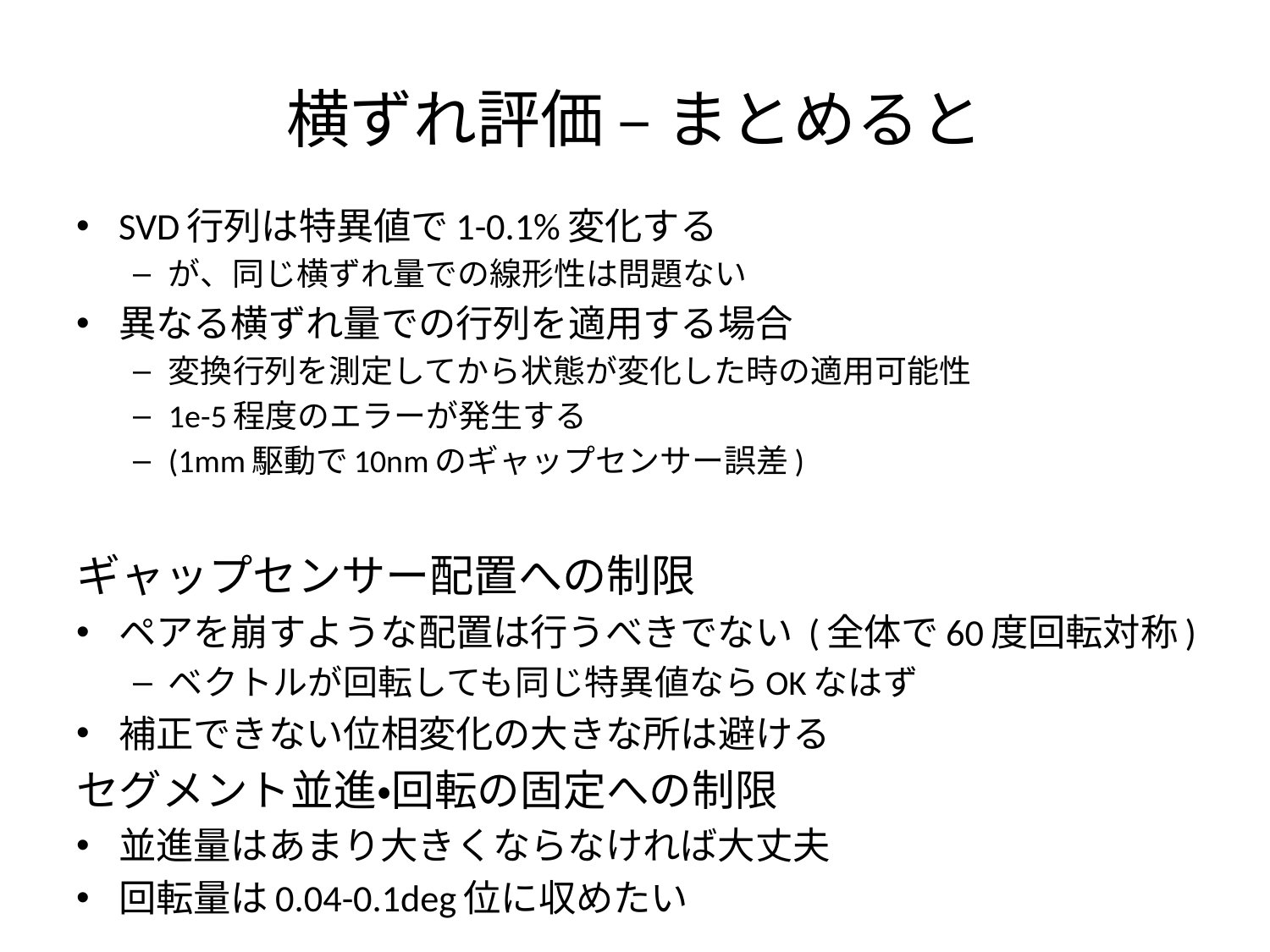

# 横ずれ評価 – まとめると
SVD行列は特異値で1-0.1%変化する
が、同じ横ずれ量での線形性は問題ない
異なる横ずれ量での行列を適用する場合
変換行列を測定してから状態が変化した時の適用可能性
1e-5程度のエラーが発生する
(1mm駆動で10nmのギャップセンサー誤差)

ギャップセンサー配置への制限
ペアを崩すような配置は行うべきでない (全体で60度回転対称)
ベクトルが回転しても同じ特異値ならOKなはず
補正できない位相変化の大きな所は避ける
セグメント並進・回転の固定への制限
並進量はあまり大きくならなければ大丈夫
回転量は0.04-0.1deg位に収めたい